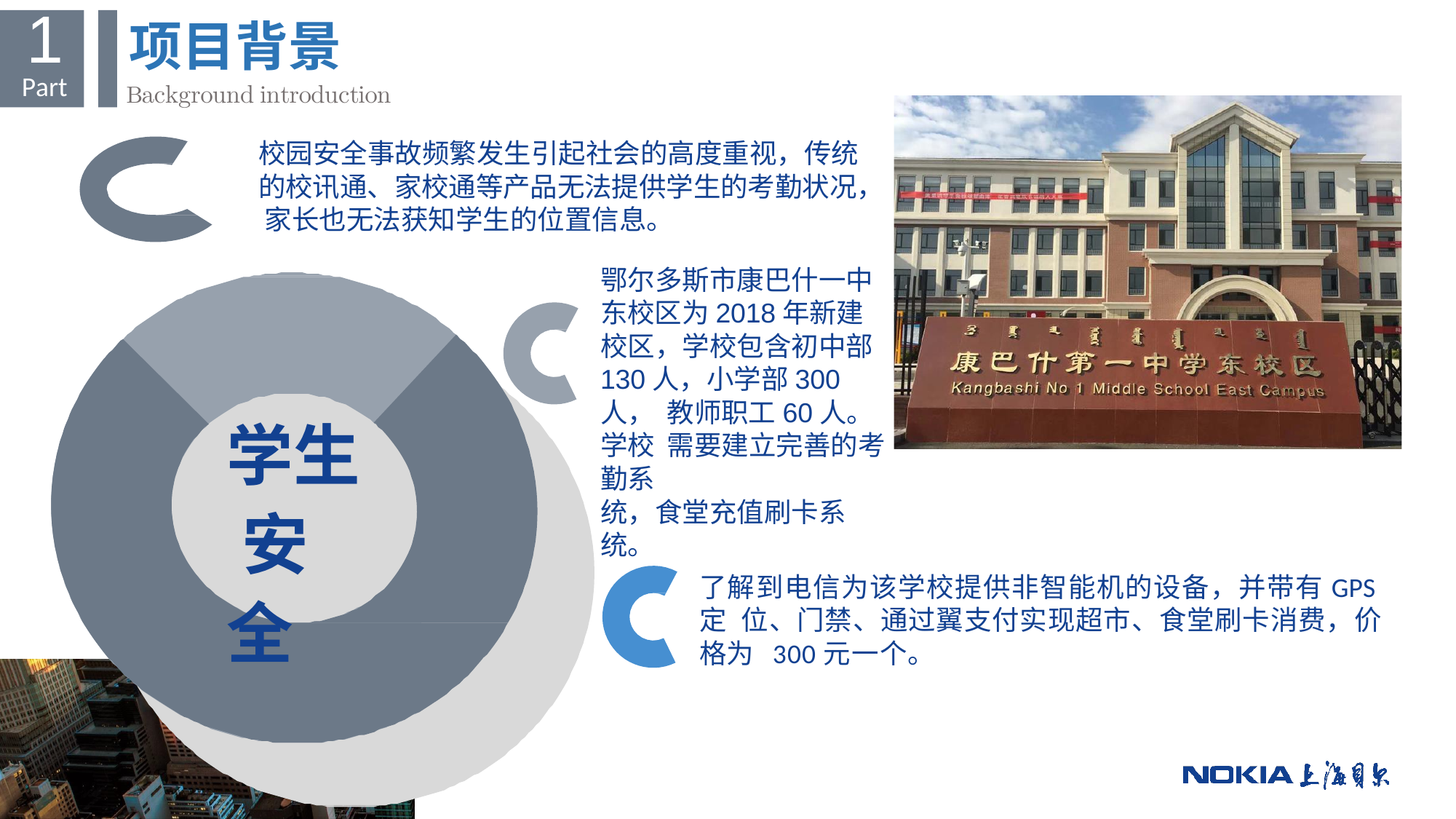

1
Part

# 项目背景
Background introduction

校园安全事故频繁发生引起社会的高度重视，传统  的校讯通、家校通等产品无法提供学生的考勤状况，  家长也无法获知学生的位置信息。

鄂尔多斯市康巴什一中
东校区为2018年新建
校区，学校包含初中部  130人，小学部300人，  教师职工60人。学校  需要建立完善的考勤系
统，食堂充值刷卡系统。

学生  安全

了解到电信为该学校提供非智能机的设备，并带有GPS定  位、门禁、通过翼支付实现超市、食堂刷卡消费，价格为  300元一个。

2	© 2017 Nokia